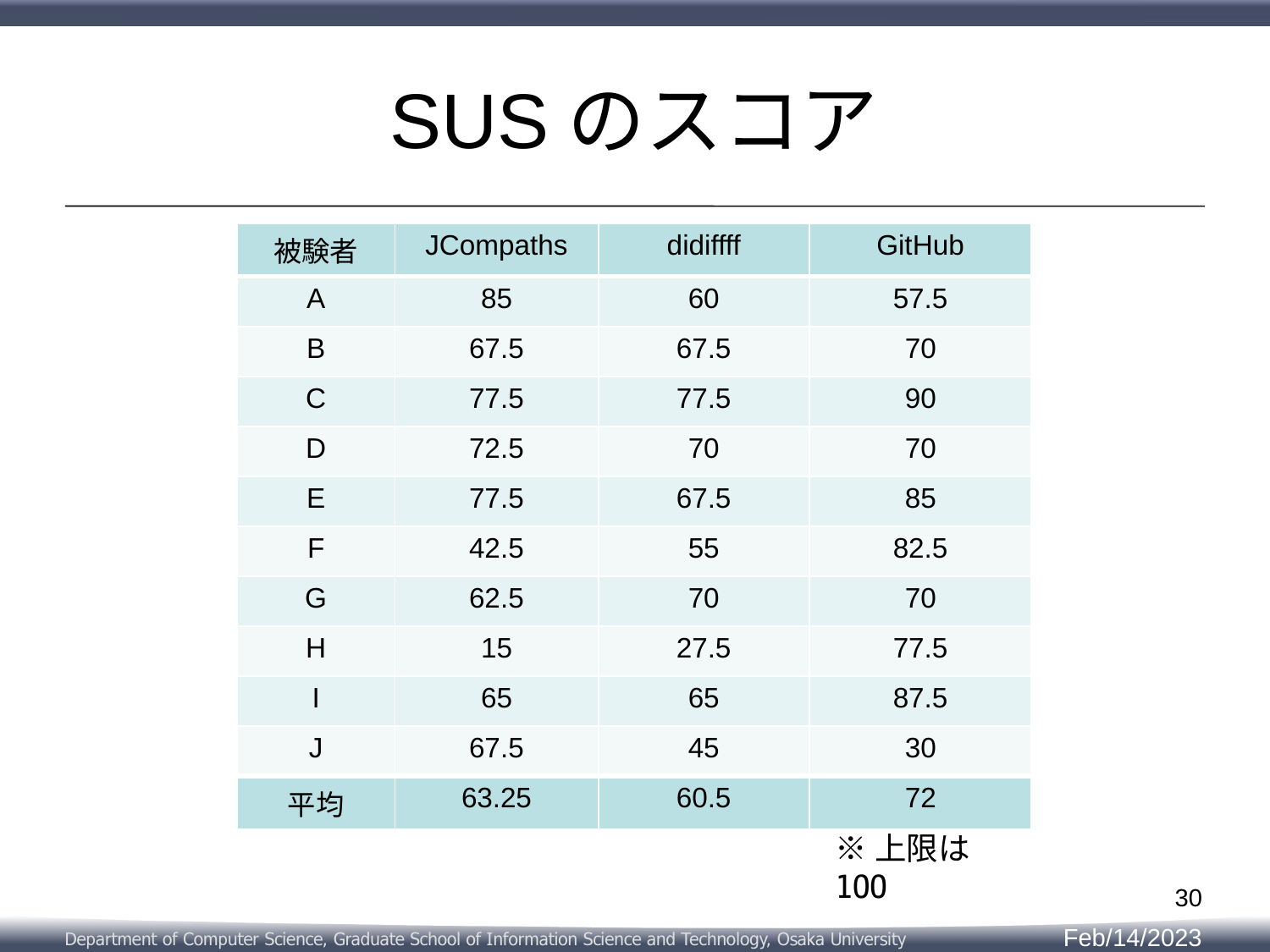

# SUSのスコア
| 被験者 | JCompaths | didiffff | GitHub |
| --- | --- | --- | --- |
| A | 85 | 60 | 57.5 |
| B | 67.5 | 67.5 | 70 |
| C | 77.5 | 77.5 | 90 |
| D | 72.5 | 70 | 70 |
| E | 77.5 | 67.5 | 85 |
| F | 42.5 | 55 | 82.5 |
| G | 62.5 | 70 | 70 |
| H | 15 | 27.5 | 77.5 |
| I | 65 | 65 | 87.5 |
| J | 67.5 | 45 | 30 |
| 平均 | 63.25 | 60.5 | 72 |
※上限は100
30
Feb/14/2023